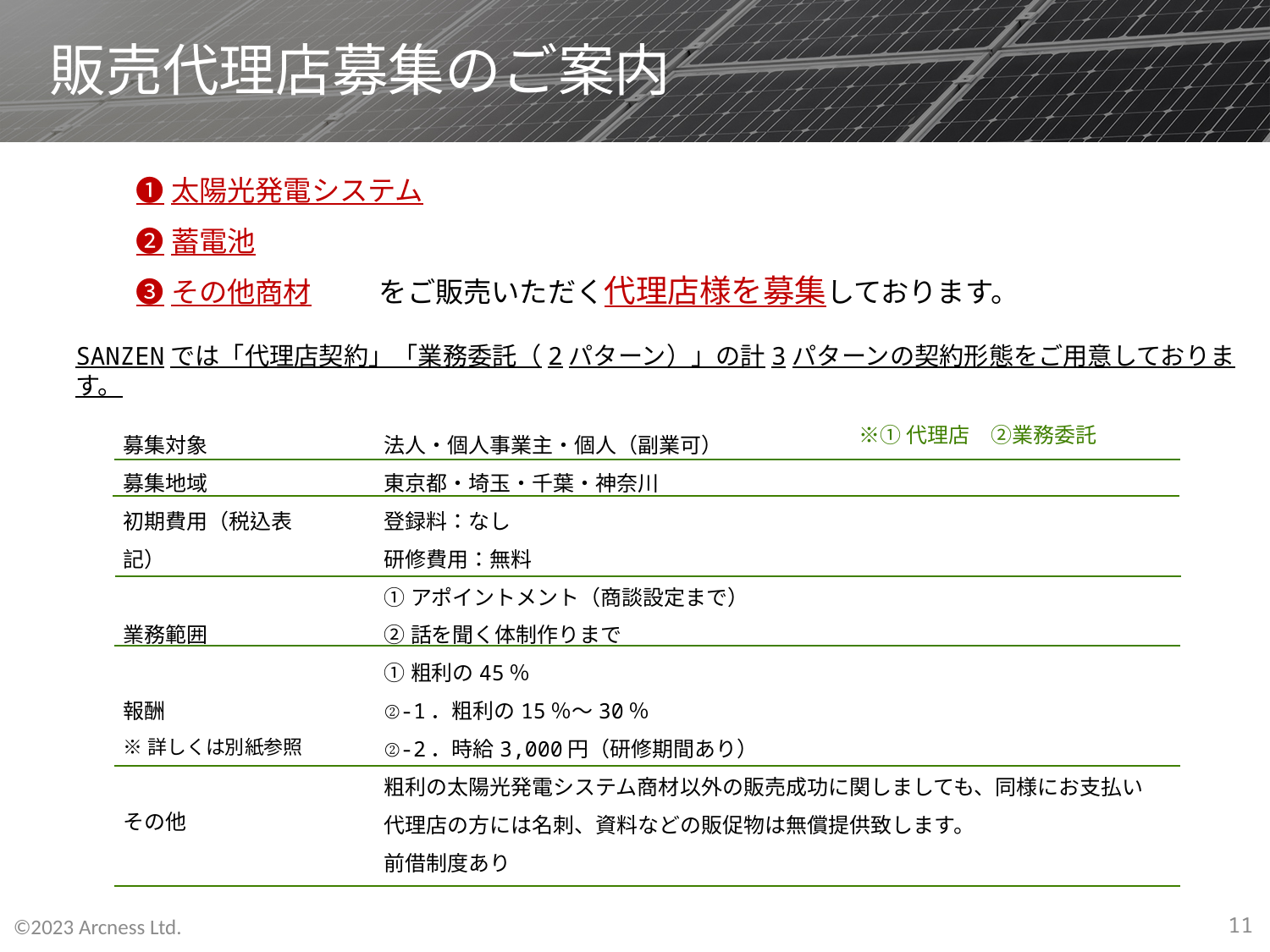

# 販売代理店募集のご案内
❶太陽光発電システム
❷蓄電池
❸その他商材
をご販売いただく代理店様を募集しております。
SANZENでは「代理店契約」「業務委託（2パターン）」の計3パターンの契約形態をご用意しております。
募集対象
募集地域
初期費用（税込表記）

業務範囲

報酬
※詳しくは別紙参照

その他
法人・個人事業主・個人（副業可）
東京都・埼玉・千葉・神奈川
登録料：なし
研修費用：無料
①アポイントメント（商談設定まで）
②話を聞く体制作りまで
①粗利の45％
②-1．粗利の15％～30％
②-2．時給3,000円（研修期間あり）
粗利の太陽光発電システム商材以外の販売成功に関しましても、同様にお支払い
代理店の方には名刺、資料などの販促物は無償提供致します。
前借制度あり
※①代理店　②業務委託
©2023 Arcness Ltd.
11